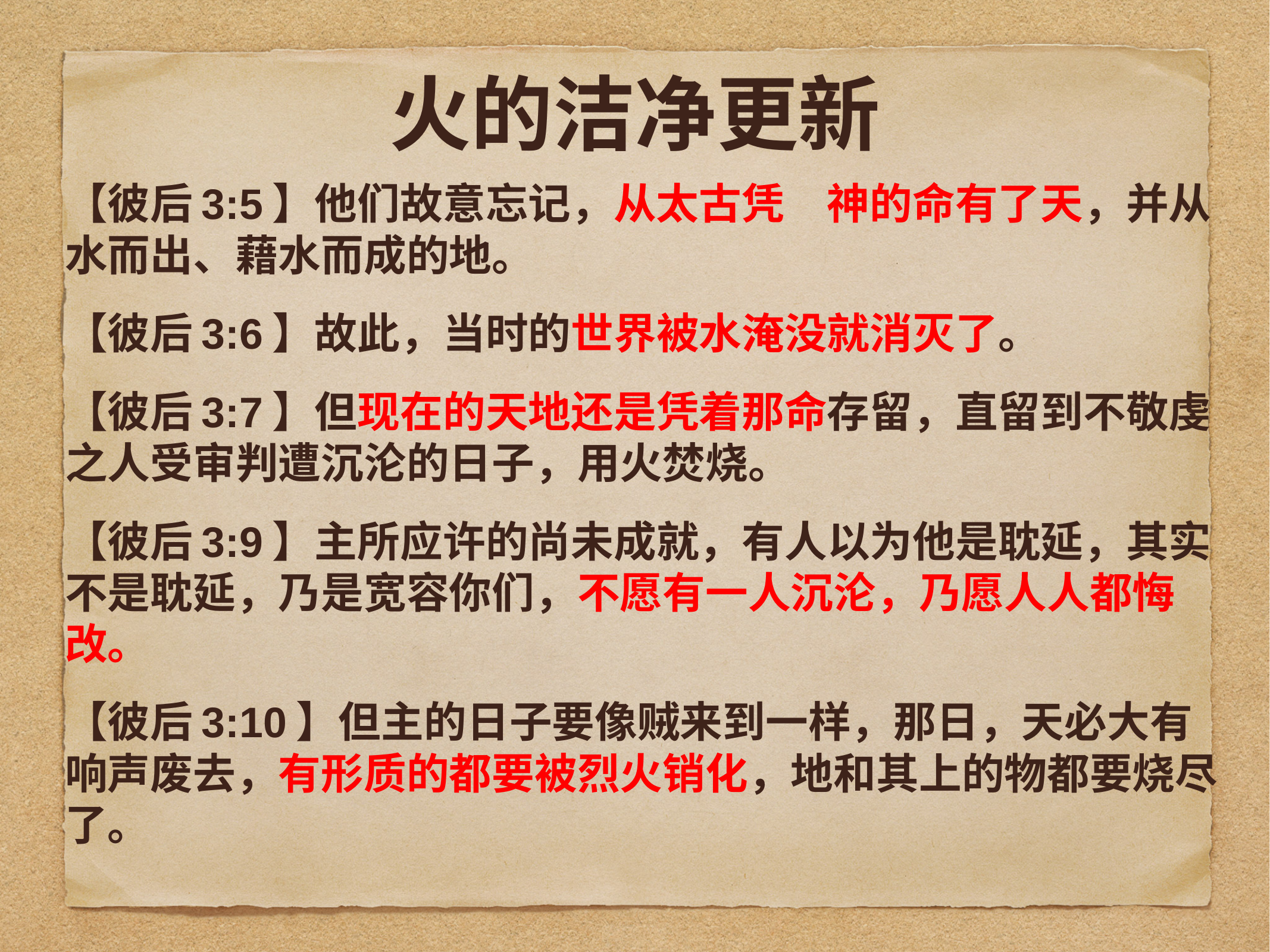

# 火的洁净更新
【彼后3:5】他们故意忘记，从太古凭　神的命有了天，并从水而出、藉水而成的地。
【彼后3:6】故此，当时的世界被水淹没就消灭了。
【彼后3:7】但现在的天地还是凭着那命存留，直留到不敬虔之人受审判遭沉沦的日子，用火焚烧。
【彼后3:9】主所应许的尚未成就，有人以为他是耽延，其实不是耽延，乃是宽容你们，不愿有一人沉沦，乃愿人人都悔改。
【彼后3:10】但主的日子要像贼来到一样，那日，天必大有响声废去，有形质的都要被烈火销化，地和其上的物都要烧尽了。